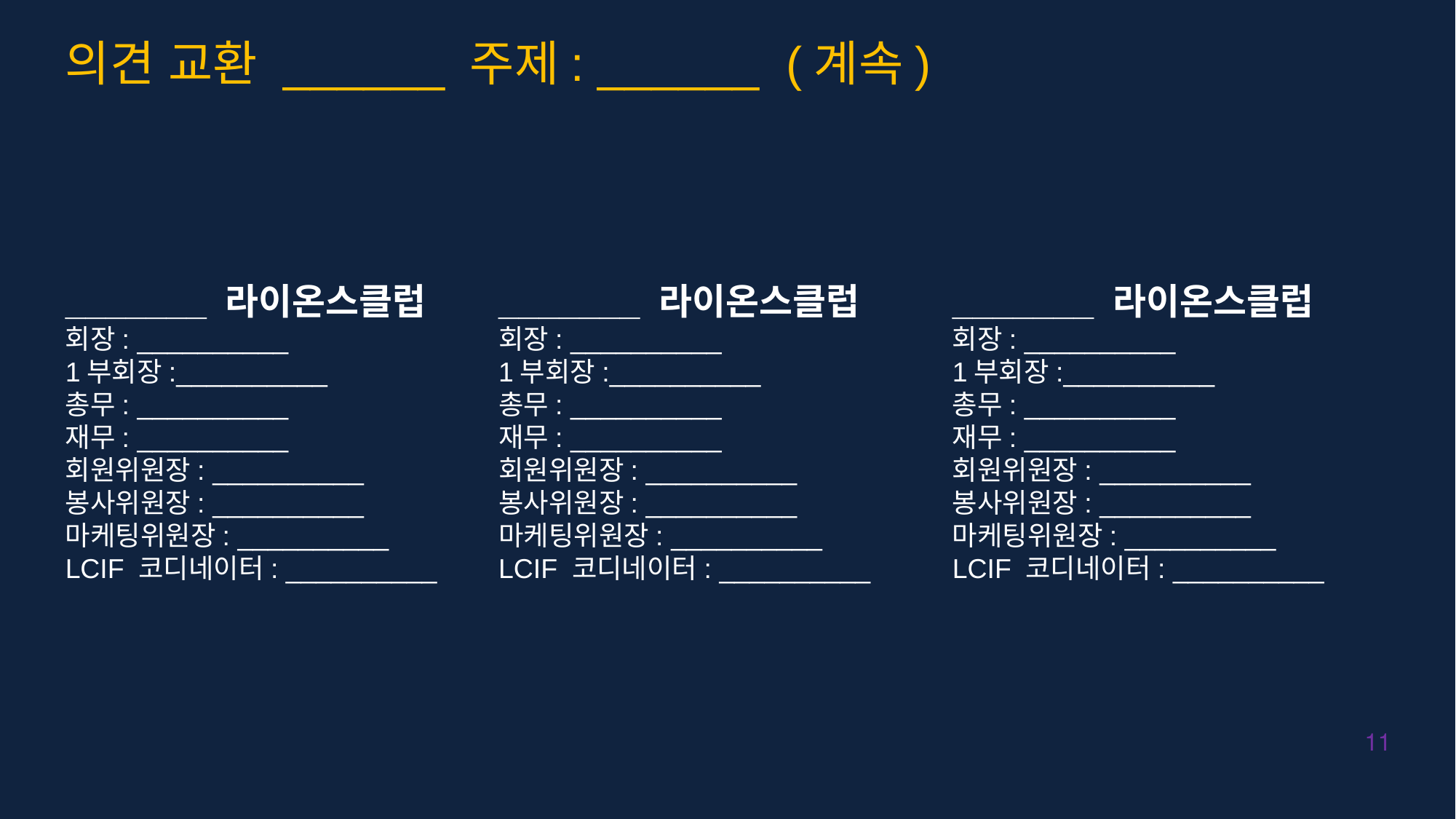

의견 교환 ______ 주제: ______  (계속)
_______ 라이온스클럽
회장: __________
1부회장:__________
총무: __________
재무: __________
회원위원장: __________
봉사위원장: __________
마케팅위원장: __________
LCIF 코디네이터: __________
_______ 라이온스클럽
회장: __________
1부회장:__________
총무: __________
재무: __________
회원위원장: __________
봉사위원장: __________
마케팅위원장: __________
LCIF 코디네이터: __________
_______ 라이온스클럽
회장: __________
1부회장:__________
총무: __________
재무: __________
회원위원장: __________
봉사위원장: __________
마케팅위원장: __________
LCIF 코디네이터: __________